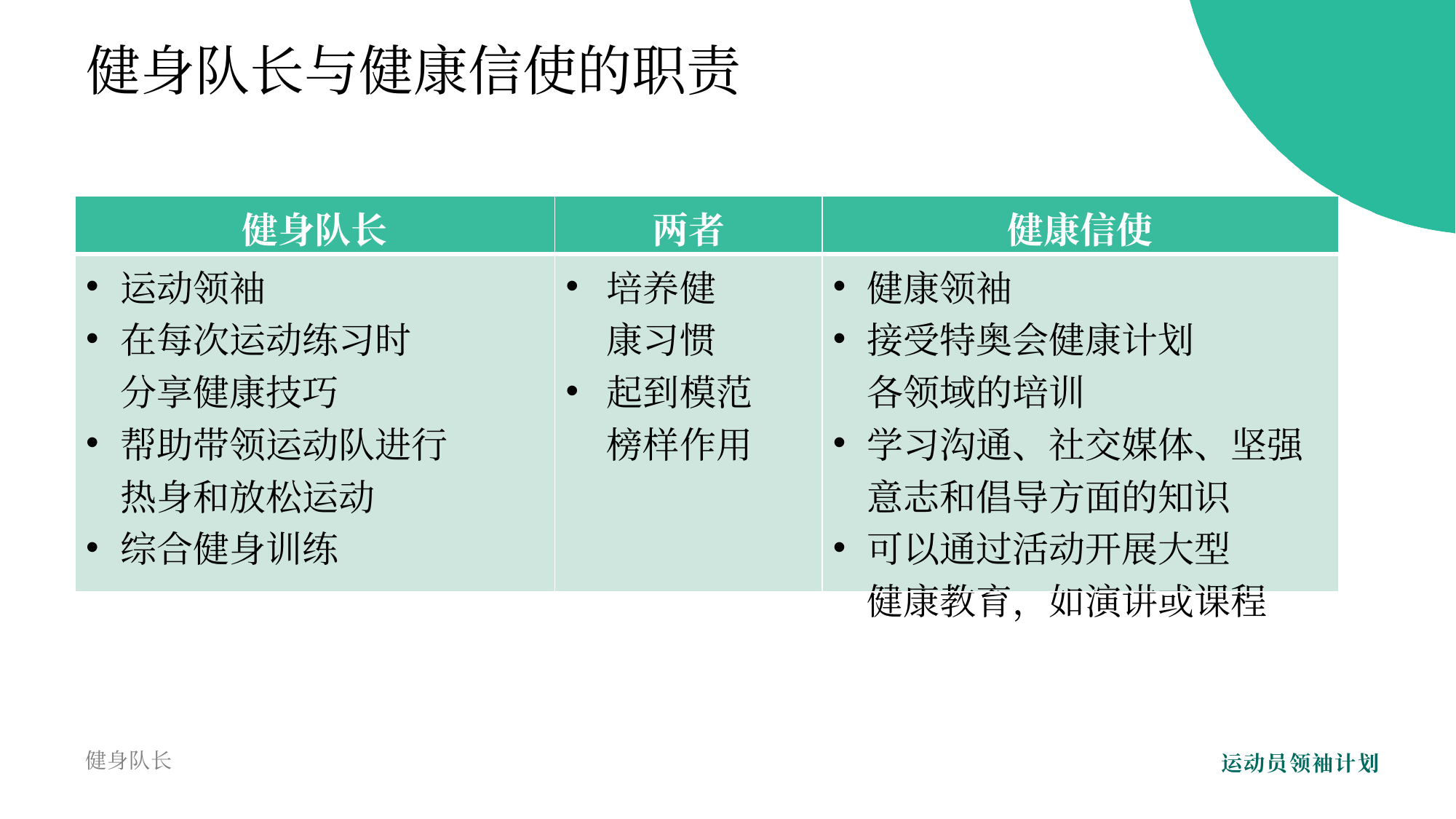

健身队长与健康信使的职责
| 健身队长 | 两者 | 健康信使 |
| --- | --- | --- |
| 运动领袖 在每次运动练习时 分享健康技巧 帮助带领运动队进行 热身和放松运动 综合健身训练 | 培养健 康习惯 起到模范 榜样作用 | 健康领袖 接受特奥会健康计划 各领域的培训 学习沟通、社交媒体、坚强意志和倡导方面的知识 可以通过活动开展大型 健康教育，如演讲或课程 |
健身队长